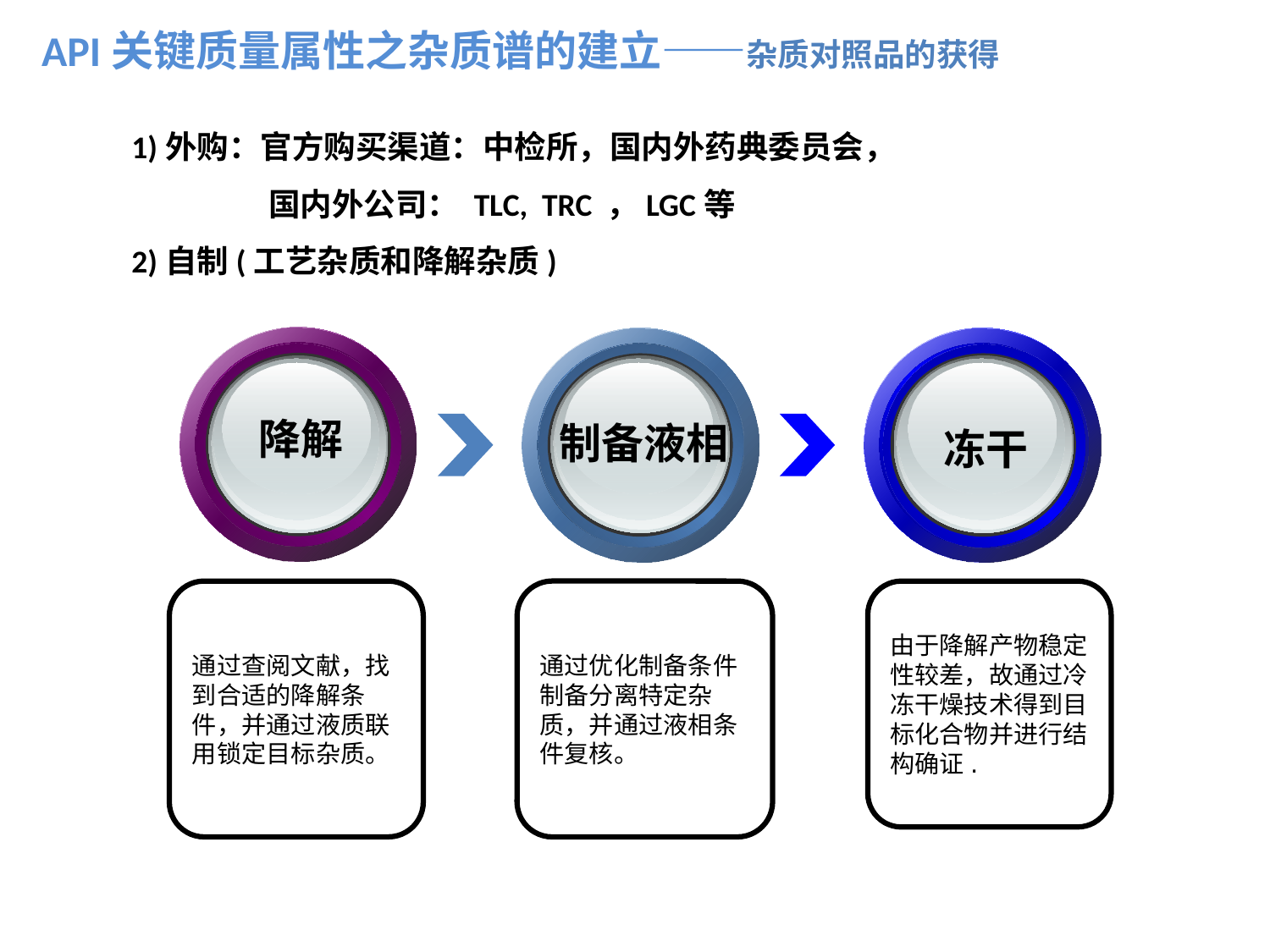

# API关键质量属性之杂质谱的建立——杂质对照品的获得
1)外购：官方购买渠道：中检所，国内外药典委员会，
                  国内外公司： TLC,  TRC ，LGC等
2)自制(工艺杂质和降解杂质)

降解
制备液相

冻干
通过查阅文献，找到合适的降解条件，并通过液质联用锁定目标杂质。
通过优化制备条件制备分离特定杂质，并通过液相条件复核。
由于降解产物稳定性较差，故通过冷冻干燥技术得到目标化合物并进行结构确证.